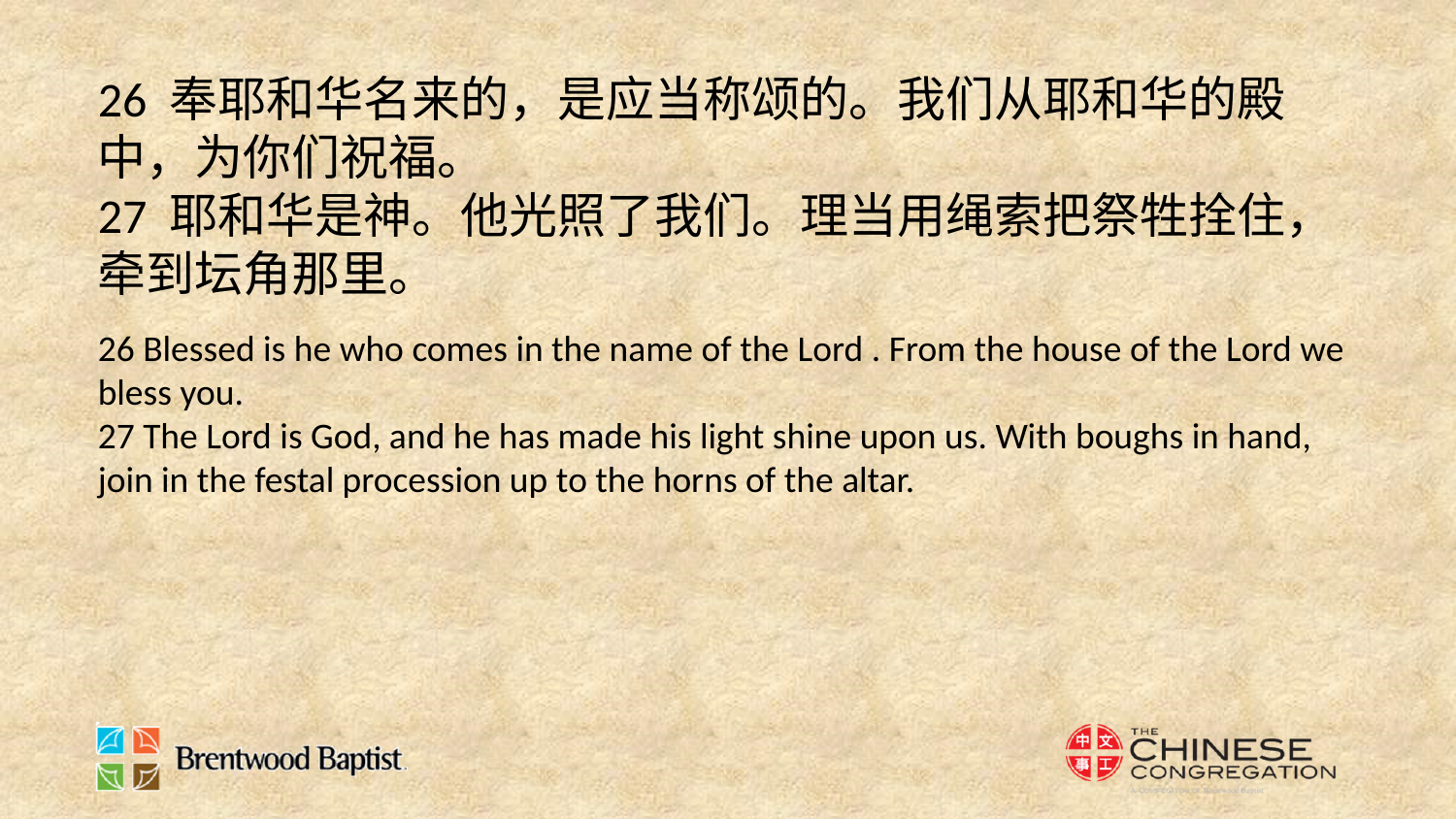

26 奉耶和华名来的，是应当称颂的。我们从耶和华的殿中，为你们祝福。
27 耶和华是神。他光照了我们。理当用绳索把祭牲拴住，牵到坛角那里。

26 Blessed is he who comes in the name of the Lord . From the house of the Lord we bless you.
27 The Lord is God, and he has made his light shine upon us. With boughs in hand, join in the festal procession up to the horns of the altar.